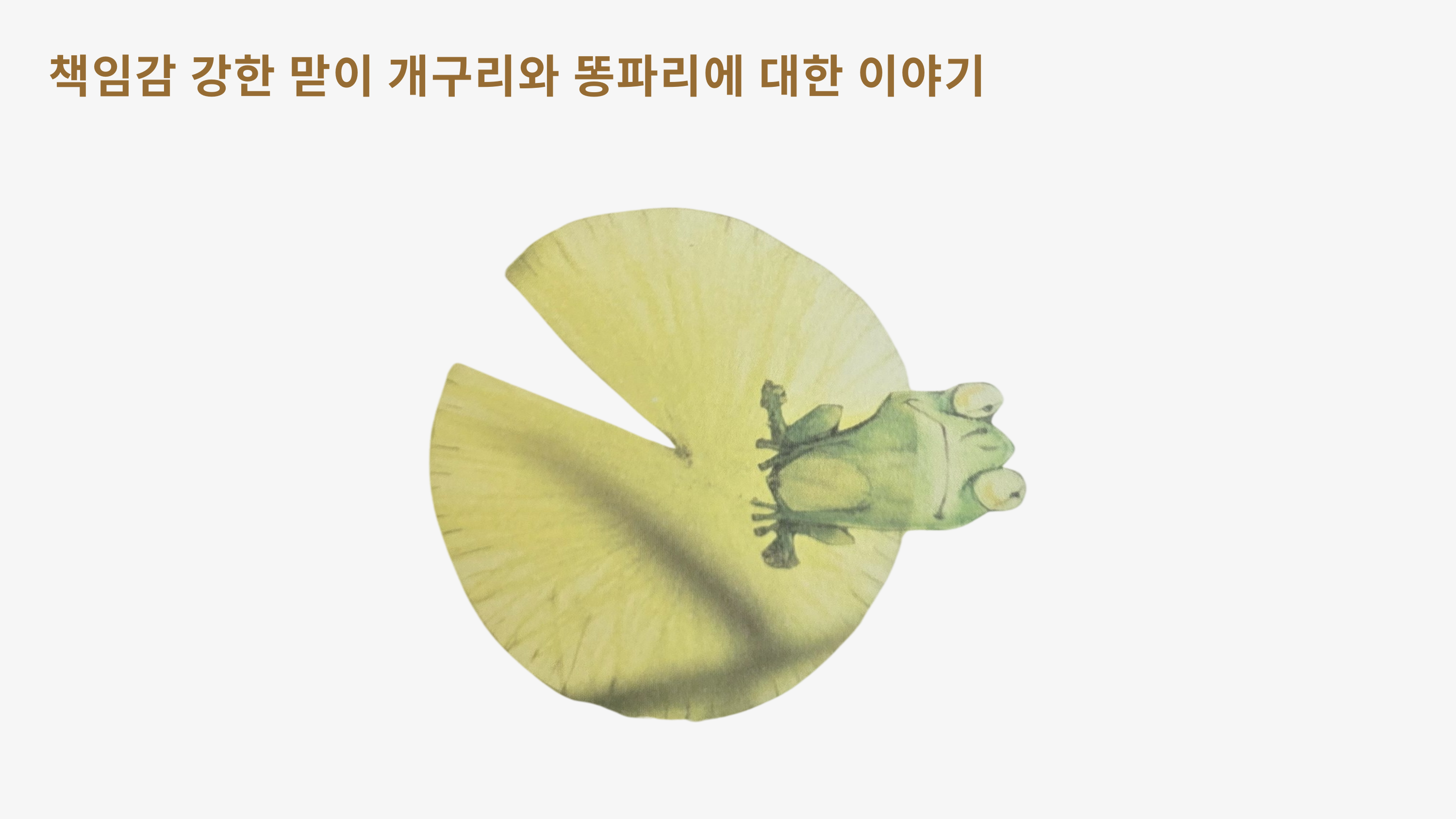

책임감 강한 맏이 개구리와 똥파리에 대한 이야기